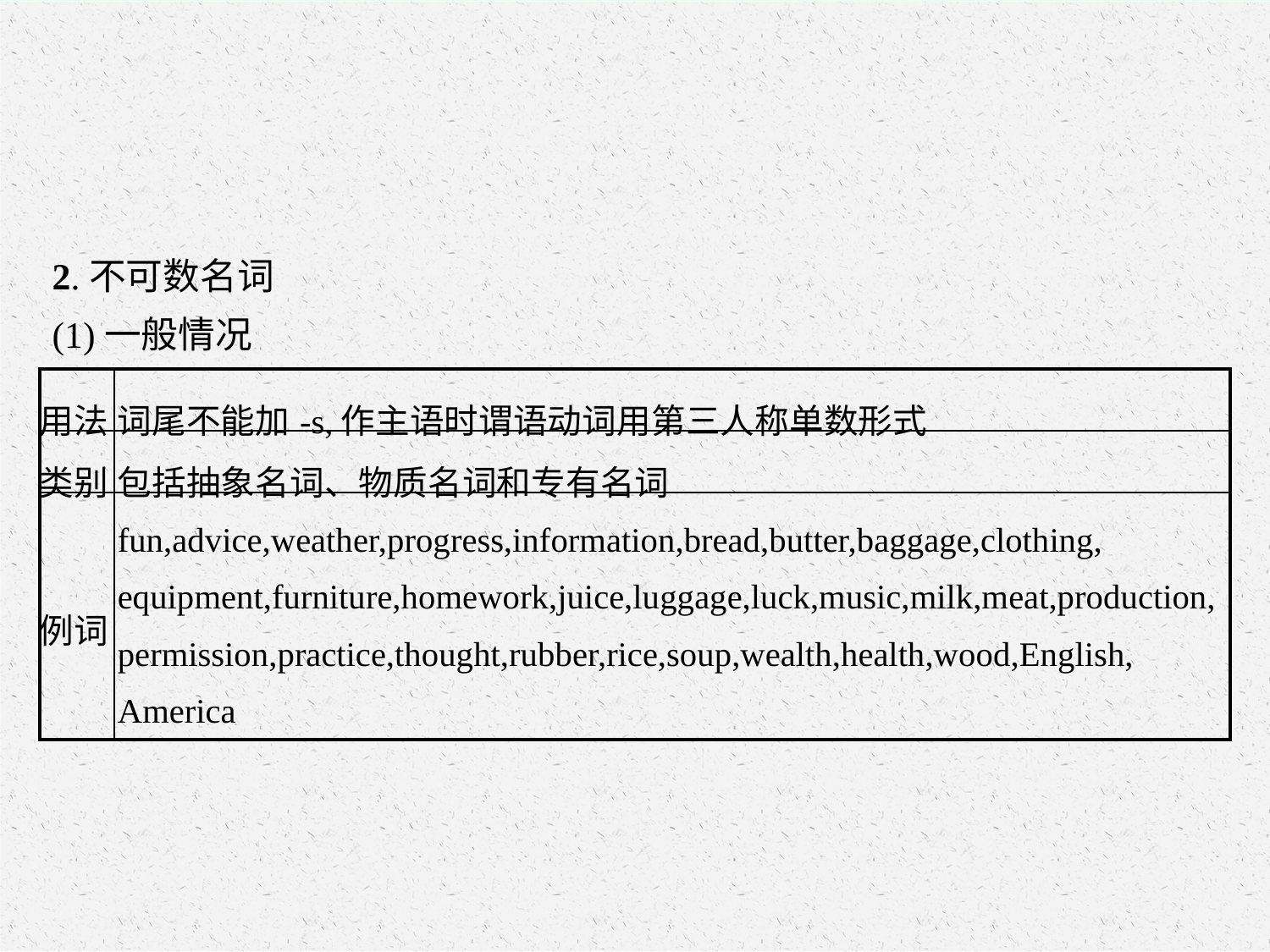

2.不可数名词
(1)一般情况
| 用法 | 词尾不能加-s,作主语时谓语动词用第三人称单数形式 |
| --- | --- |
| 类别 | 包括抽象名词、物质名词和专有名词 |
| 例词 | fun,advice,weather,progress,information,bread,butter,baggage,clothing, equipment,furniture,homework,juice,luggage,luck,music,milk,meat,production,permission,practice,thought,rubber,rice,soup,wealth,health,wood,English, America |